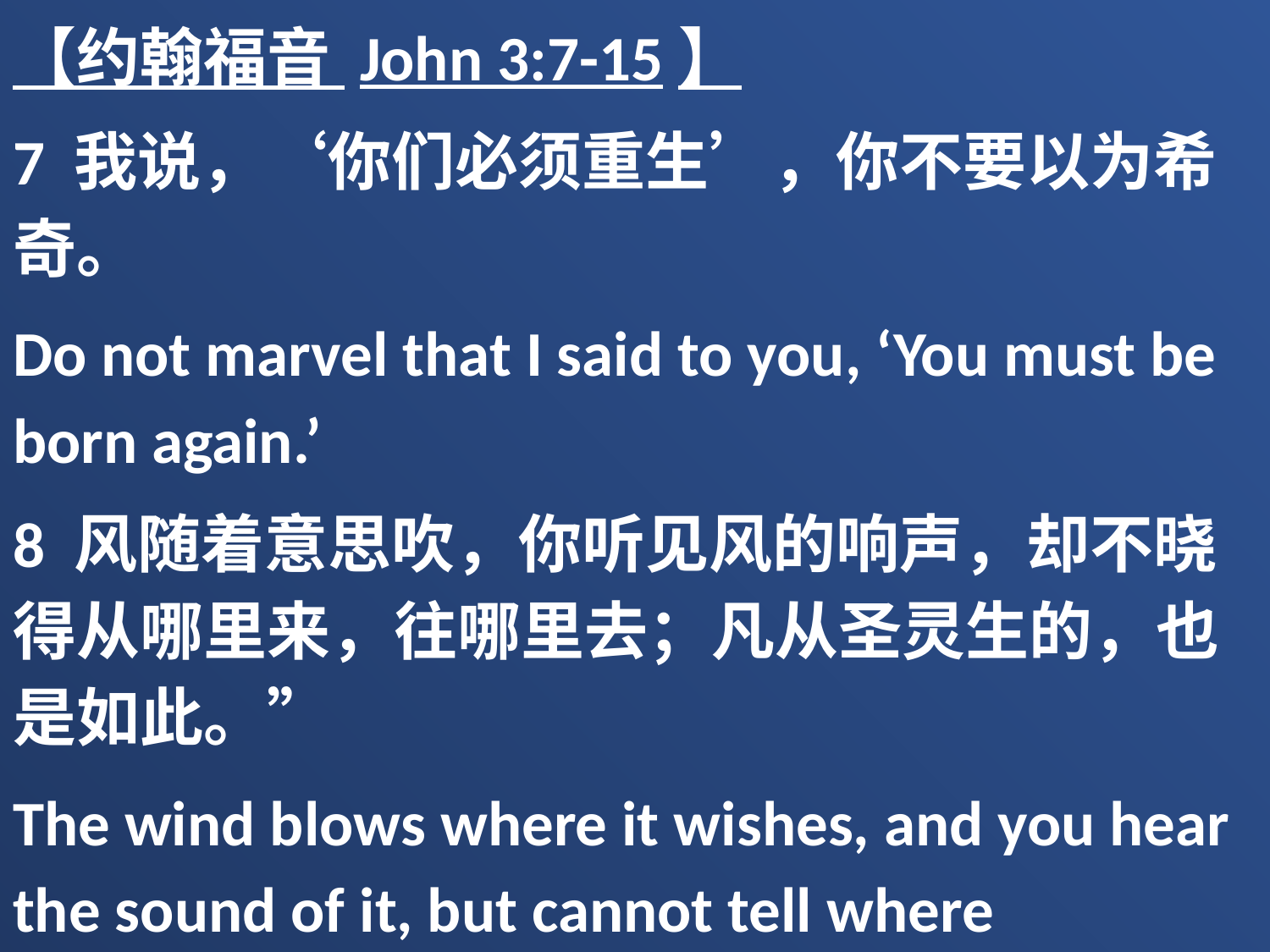

【约翰福音 John 3:7-15】
7 我说，‘你们必须重生’，你不要以为希奇。
Do not marvel that I said to you, ‘You must be born again.’
8 风随着意思吹，你听见风的响声，却不晓得从哪里来，往哪里去；凡从圣灵生的，也是如此。”
The wind blows where it wishes, and you hear the sound of it, but cannot tell where